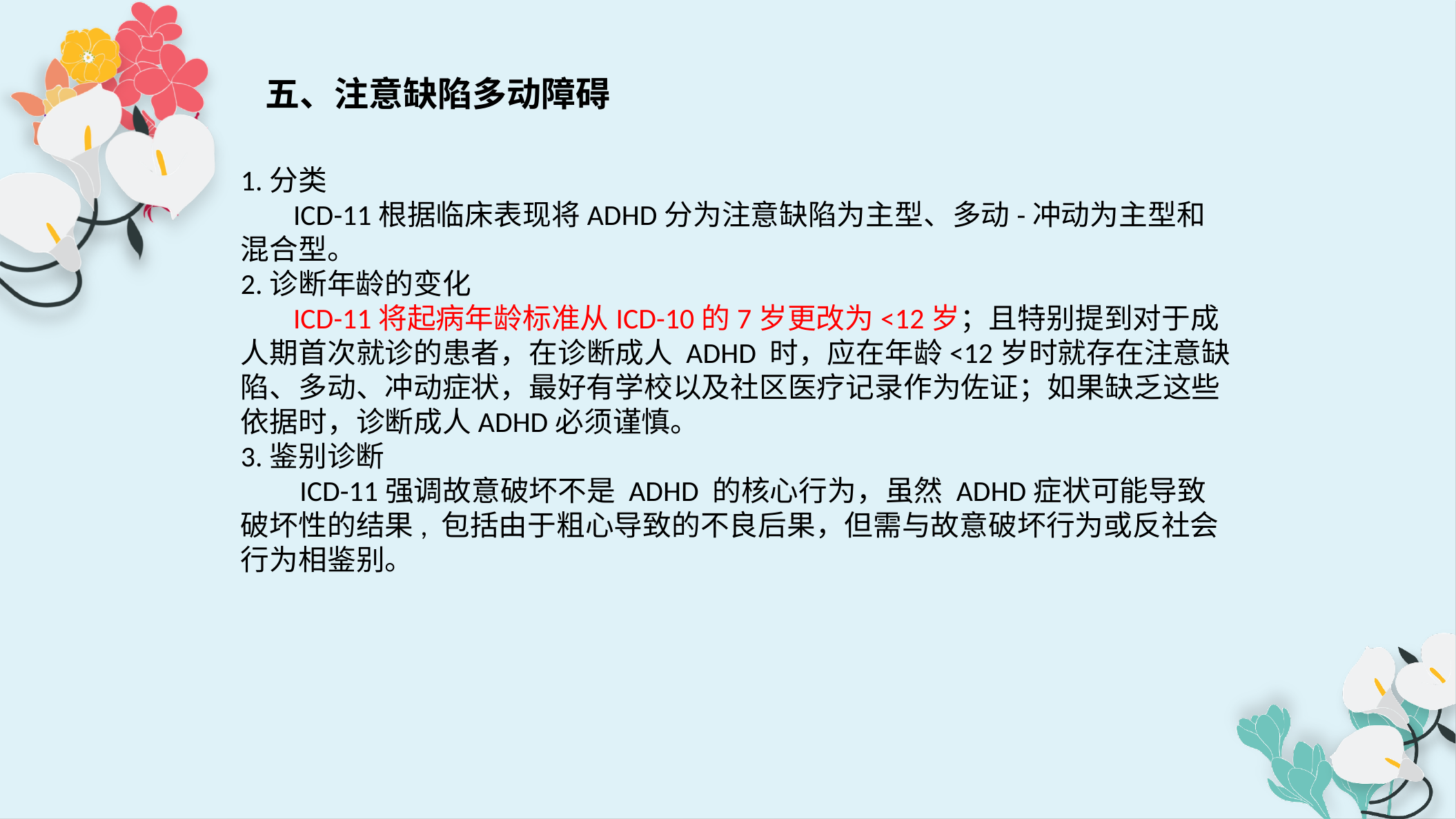

五、注意缺陷多动障碍
1.分类
        ICD-11根据临床表现将ADHD分为注意缺陷为主型、多动-冲动为主型和混合型。
2.诊断年龄的变化
        ICD-11将起病年龄标准从ICD-10的7岁更改为<12岁；且特别提到对于成人期首次就诊的患者，在诊断成人 ADHD 时，应在年龄<12岁时就存在注意缺陷、多动、冲动症状，最好有学校以及社区医疗记录作为佐证；如果缺乏这些依据时，诊断成人ADHD必须谨慎。
3.鉴别诊断
         ICD-11强调故意破坏不是 ADHD 的核心行为，虽然 ADHD症状可能导致破坏性的结果, 包括由于粗心导致的不良后果，但需与故意破坏行为或反社会行为相鉴别。